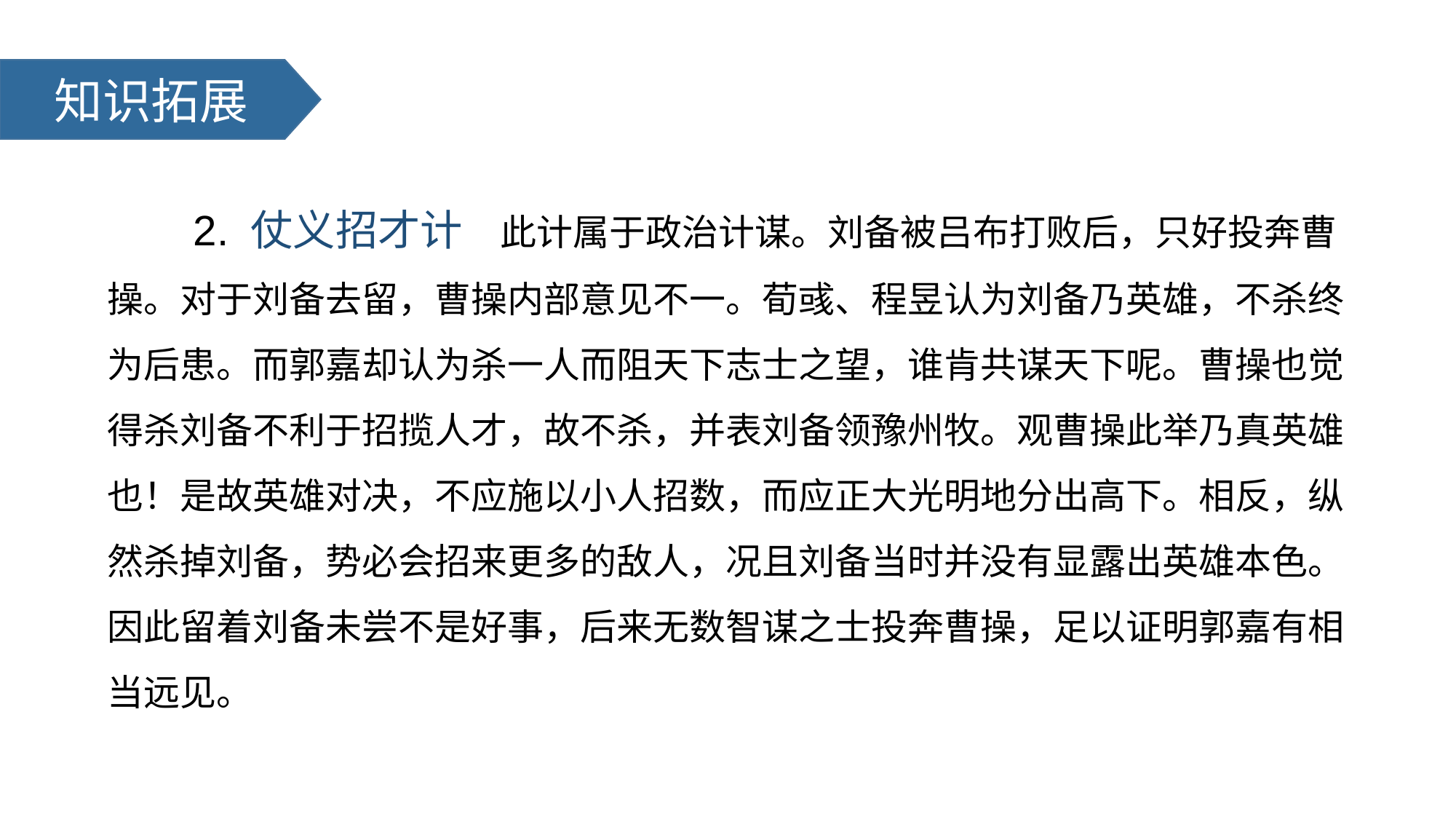

知识拓展
2. 仗义招才计    此计属于政治计谋。刘备被吕布打败后，只好投奔曹操。对于刘备去留，曹操内部意见不一。荀彧、程昱认为刘备乃英雄，不杀终为后患。而郭嘉却认为杀一人而阻天下志士之望，谁肯共谋天下呢。曹操也觉得杀刘备不利于招揽人才，故不杀，并表刘备领豫州牧。观曹操此举乃真英雄也！是故英雄对决，不应施以小人招数，而应正大光明地分出高下。相反，纵然杀掉刘备，势必会招来更多的敌人，况且刘备当时并没有显露出英雄本色。因此留着刘备未尝不是好事，后来无数智谋之士投奔曹操，足以证明郭嘉有相当远见。